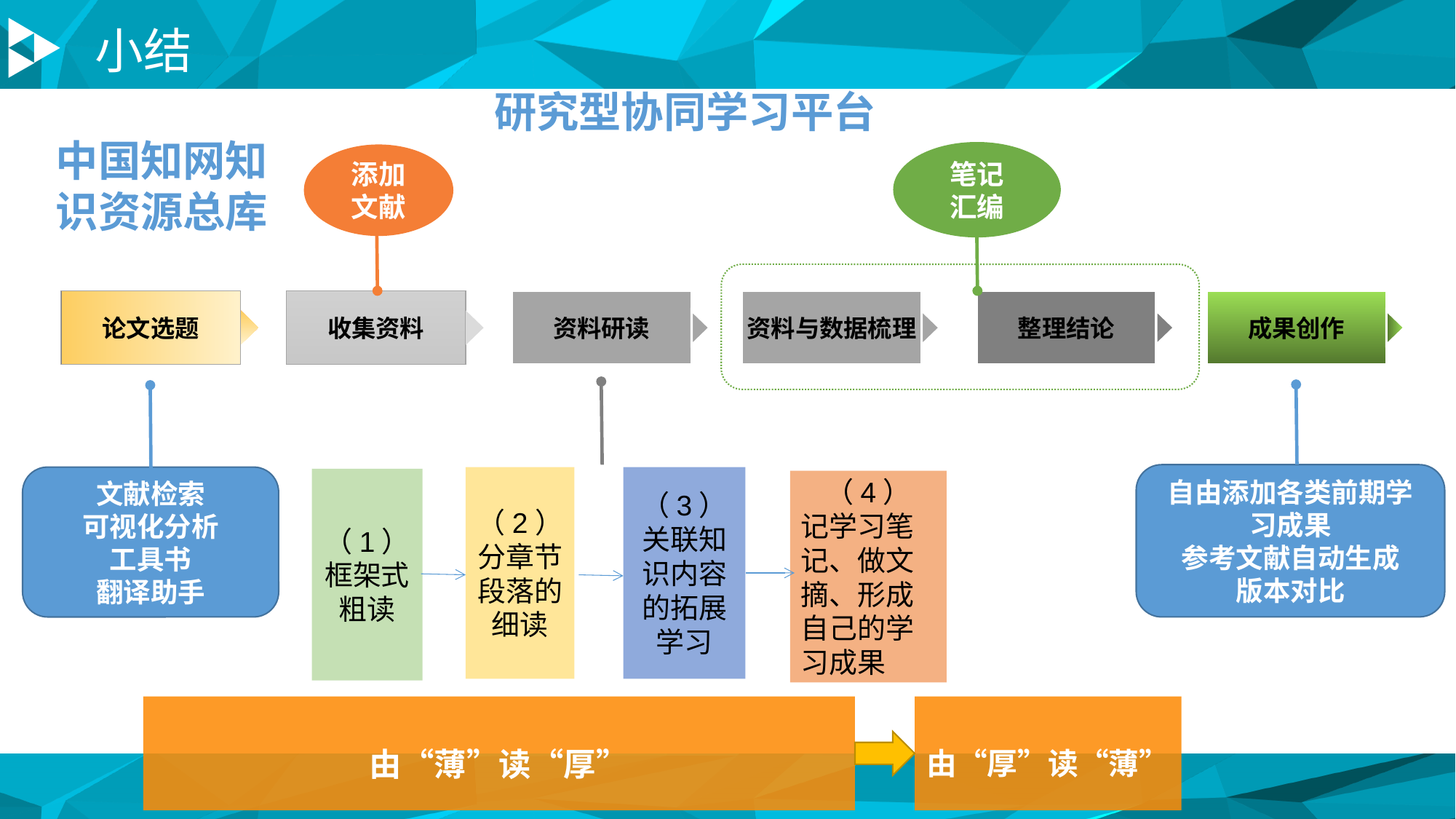

小结
研究型协同学习平台
中国知网知识资源总库
笔记
汇编
添加
文献

整理结论

论文选题

成果创作

收集资料

资料与数据梳理

资料研读

自由添加各类前期学习成果
参考文献自动生成
版本对比
文献检索
可视化分析
工具书
翻译助手
（3）
关联知识内容的拓展学习
（2）
分章节段落的细读
（1）
框架式粗读
（4）
记学习笔记、做文摘、形成自己的学习成果
由“薄”读“厚”
由“厚”读“薄”